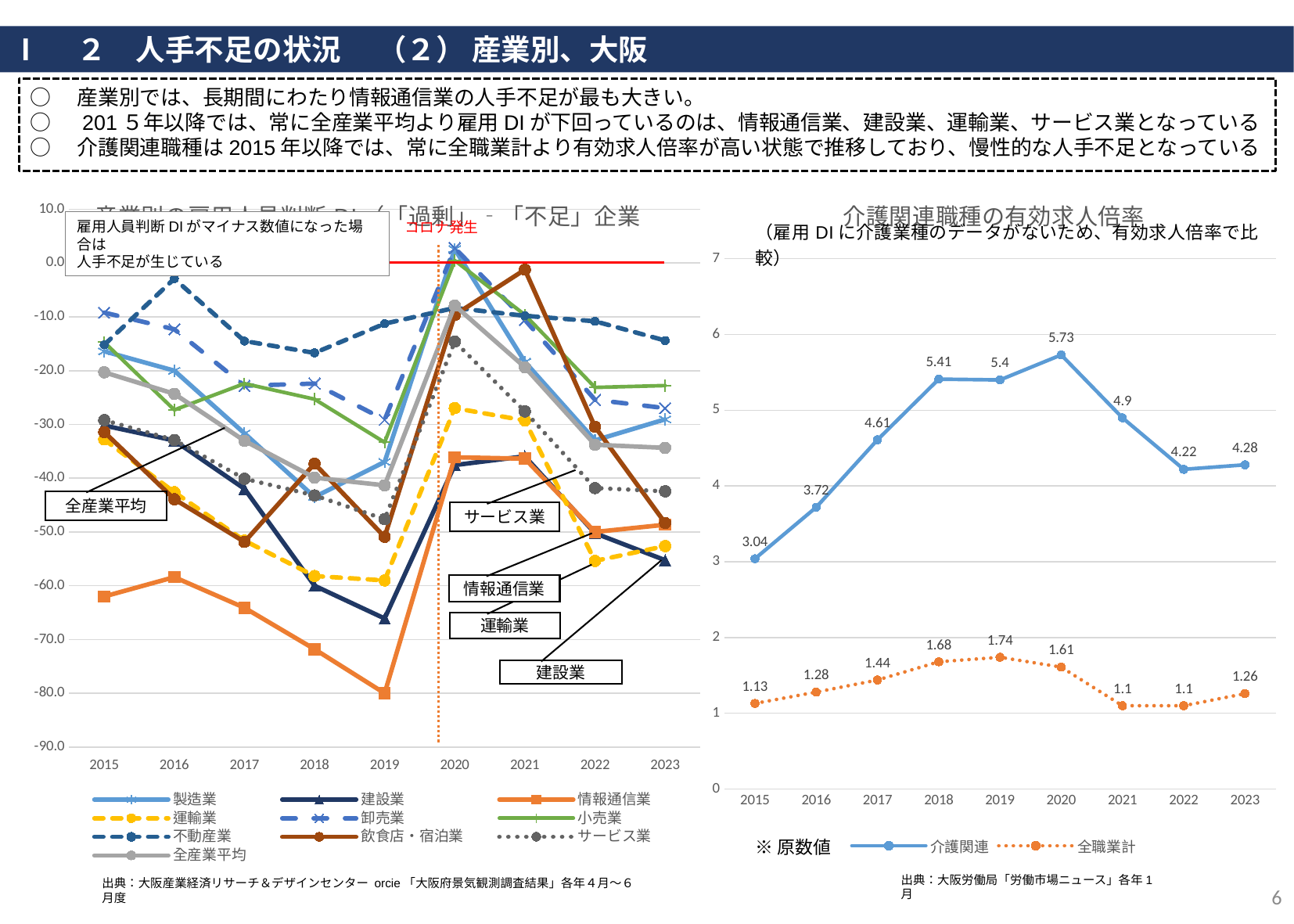

Ⅰ　２　人手不足の状況　 （２） 産業別、大阪
○　産業別では、長期間にわたり情報通信業の人手不足が最も大きい。
○　201５年以降では、常に全産業平均より雇用DIが下回っているのは、情報通信業、建設業、運輸業、サービス業となっている
○　介護関連職種は2015年以降では、常に全職業計より有効求人倍率が高い状態で推移しており、慢性的な人手不足となっている

### Chart: 産業別の雇用人員判断DI（「過剰」‐「不足」企業割合）

| Category | 製造業 | 建設業 | 情報通信業 | 運輸業 | 卸売業 | 小売業 | 不動産業 | 飲食店・宿泊業 | サービス業 | 全産業平均 |
|---|---|---|---|---|---|---|---|---|---|---|
| 2015 | -16.4 | -30.2 | -62.0 | -32.8 | -9.2 | -14.7 | -15.2 | -31.4 | -29.2 | -20.3 |
| 2016 | -20.0 | -33.0 | -58.4 | -42.6 | -12.3 | -27.3 | -2.9 | -43.9 | -32.9 | -24.3 |
| 2017 | -31.6573556797021 | -41.9689119170984 | -64.1025641025641 | -51.6129032258064 | -22.8 | -22.4043715846995 | -14.4927536231884 | -51.8518518518518 | -40.0990099009901 | -33.0396475770925 |
| 2018 | -43.5 | -60.0 | -71.8 | -58.2 | -22.4 | -25.3 | -16.7 | -37.3 | -43.2 | -39.9 |
| 2019 | -36.9685767097967 | -66.0919540229885 | -80.0 | -59.0163934426229 | -29.1338582677165 | -33.3333333333333 | -11.2676056338028 | -50.9090909090909 | -47.6190476190476 | -41.3249211356466 |
| 2020 | 2.5974025974026 | -37.5565610859728 | -36.1111111111111 | -26.9662921348315 | 2.80701754385965 | 0.480769230769226 | -8.33333333333334 | -9.63855421686747 | -14.6067415730337 | -7.89058390320884 |
| 2021 | -18.3636363636364 | -35.9307359307359 | -36.3636363636364 | -29.2682926829268 | -10.5442176870748 | -9.61538461538461 | -9.80392156862745 | -1.21951219512195 | -27.5735294117647 | -19.3565683646112 |
| 2022 | -32.9566854990584 | -50.2369668246445 | -50.0 | -55.3846153846154 | -25.4098360655738 | -23.1132075471698 | -10.8108108108108 | -30.4347826086956 | -41.8250950570342 | -33.7677053824363 |
| 2023 | -29.0502793296089 | -55.2511415525114 | -48.6486486486486 | -52.6315789473684 | -26.9662921348315 | -22.7722772277228 | -14.4 | -48.314606741573 | -42.436974789916 | -34.3575418994413 |

### Chart: 介護関連職種の有効求人倍率

| Category | 介護関連 | 全職業計 |
|---|---|---|
| 2015 | 3.04 | 1.13 |
| 2016 | 3.72 | 1.28 |
| 2017 | 4.61 | 1.44 |
| 2018 | 5.41 | 1.68 |
| 2019 | 5.4 | 1.74 |
| 2020 | 5.73 | 1.61 |
| 2021 | 4.9 | 1.1 |
| 2022 | 4.22 | 1.1 |
| 2023 | 4.28 | 1.26 |
雇用人員判断DIがマイナス数値になった場合は
人手不足が生じている
コロナ発生
全産業平均
サービス業
情報通信業
運輸業
建設業
※原数値
出典：大阪労働局「労働市場ニュース」各年1月
出典：大阪産業経済リサーチ＆デザインセンター orcie「大阪府景気観測調査結果」各年４月～６月度
6